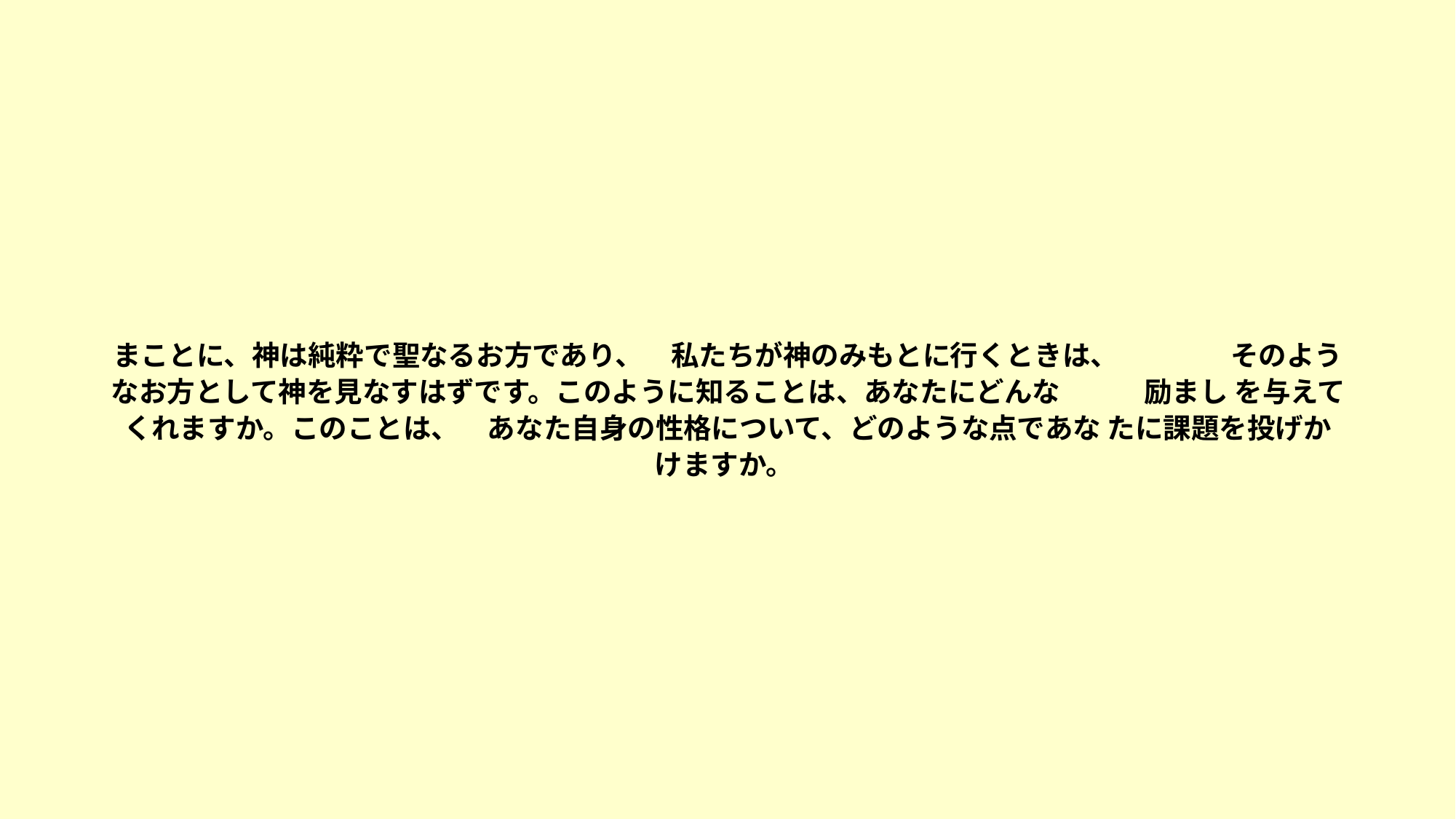

# まことに、神は純粋で聖なるお方であり、　私たちが神のみもとに行くときは、　　　　そのようなお方として神を見なすはずです。このように知ることは、あなたにどんな　　　励まし を与えてくれますか。このことは、　あなた自身の性格について、どのような点であな たに課題を投げかけますか。